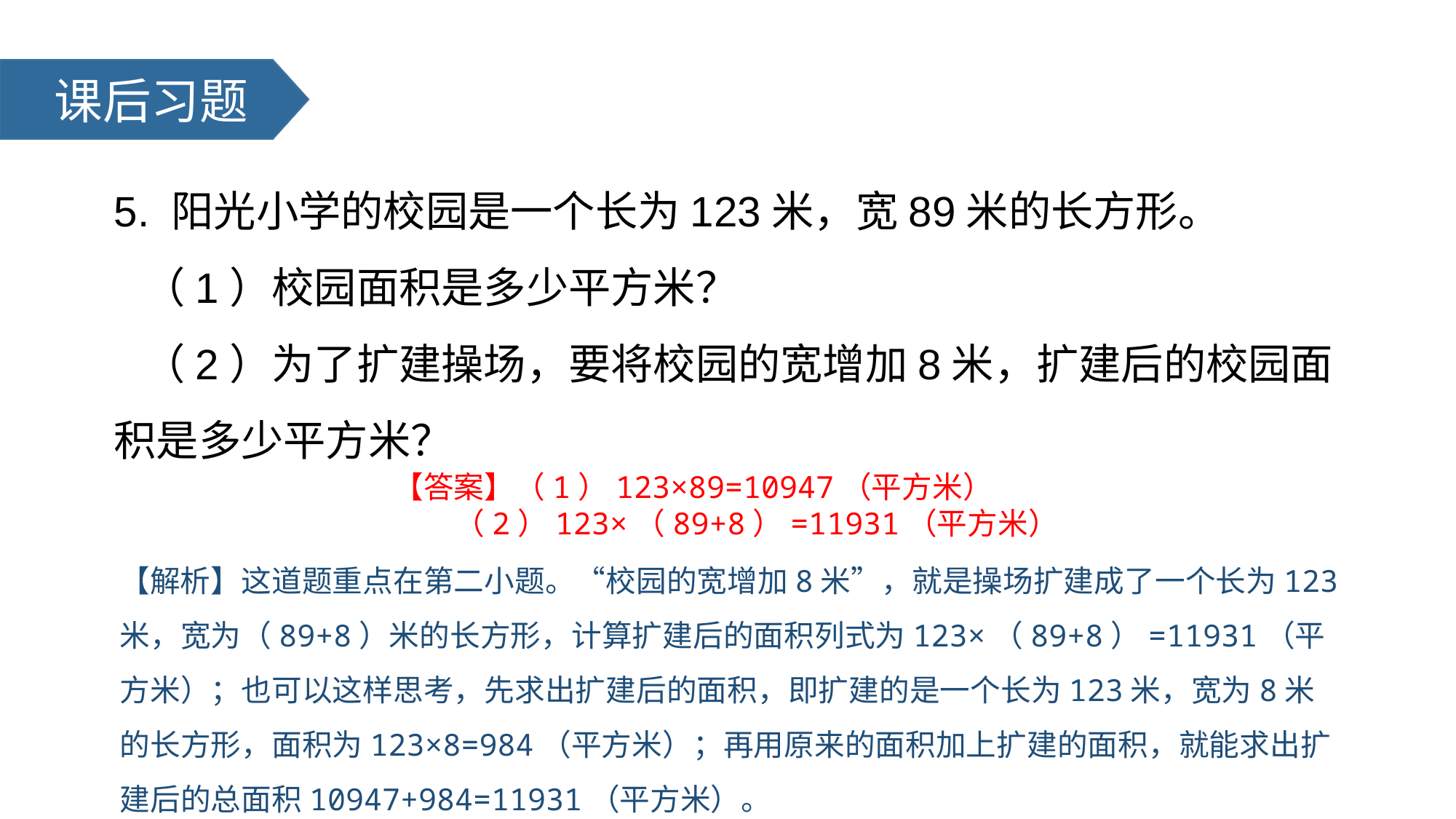

课后习题
课后习题
5. 阳光小学的校园是一个长为123米，宽89米的长方形。
  （1）校园面积是多少平方米？
  （2）为了扩建操场，要将校园的宽增加8米，扩建后的校园面积是多少平方米？
【答案】（1）123×89=10947（平方米）
        （2）123×（89+8）=11931（平方米）
【解析】这道题重点在第二小题。“校园的宽增加8米”，就是操场扩建成了一个长为123米，宽为（89+8）米的长方形，计算扩建后的面积列式为123×（89+8）=11931（平方米）；也可以这样思考，先求出扩建后的面积，即扩建的是一个长为123米，宽为8米的长方形，面积为123×8=984（平方米）；再用原来的面积加上扩建的面积，就能求出扩建后的总面积10947+984=11931（平方米）。